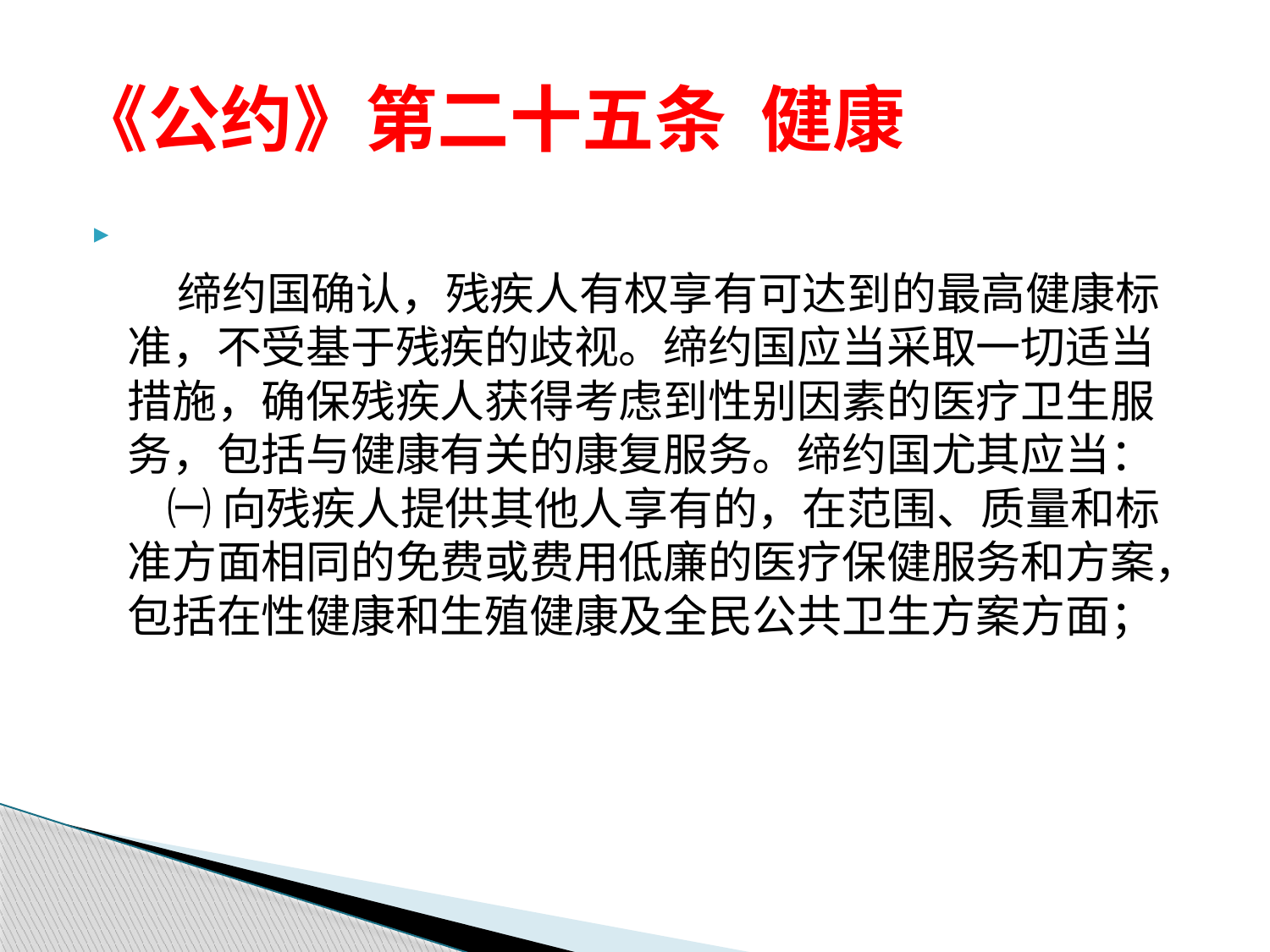

# 《公约》第二十五条  健康
    缔约国确认，残疾人有权享有可达到的最高健康标准，不受基于残疾的歧视。缔约国应当采取一切适当措施，确保残疾人获得考虑到性别因素的医疗卫生服务，包括与健康有关的康复服务。缔约国尤其应当：
    ㈠ 向残疾人提供其他人享有的，在范围、质量和标准方面相同的免费或费用低廉的医疗保健服务和方案，包括在性健康和生殖健康及全民公共卫生方案方面；